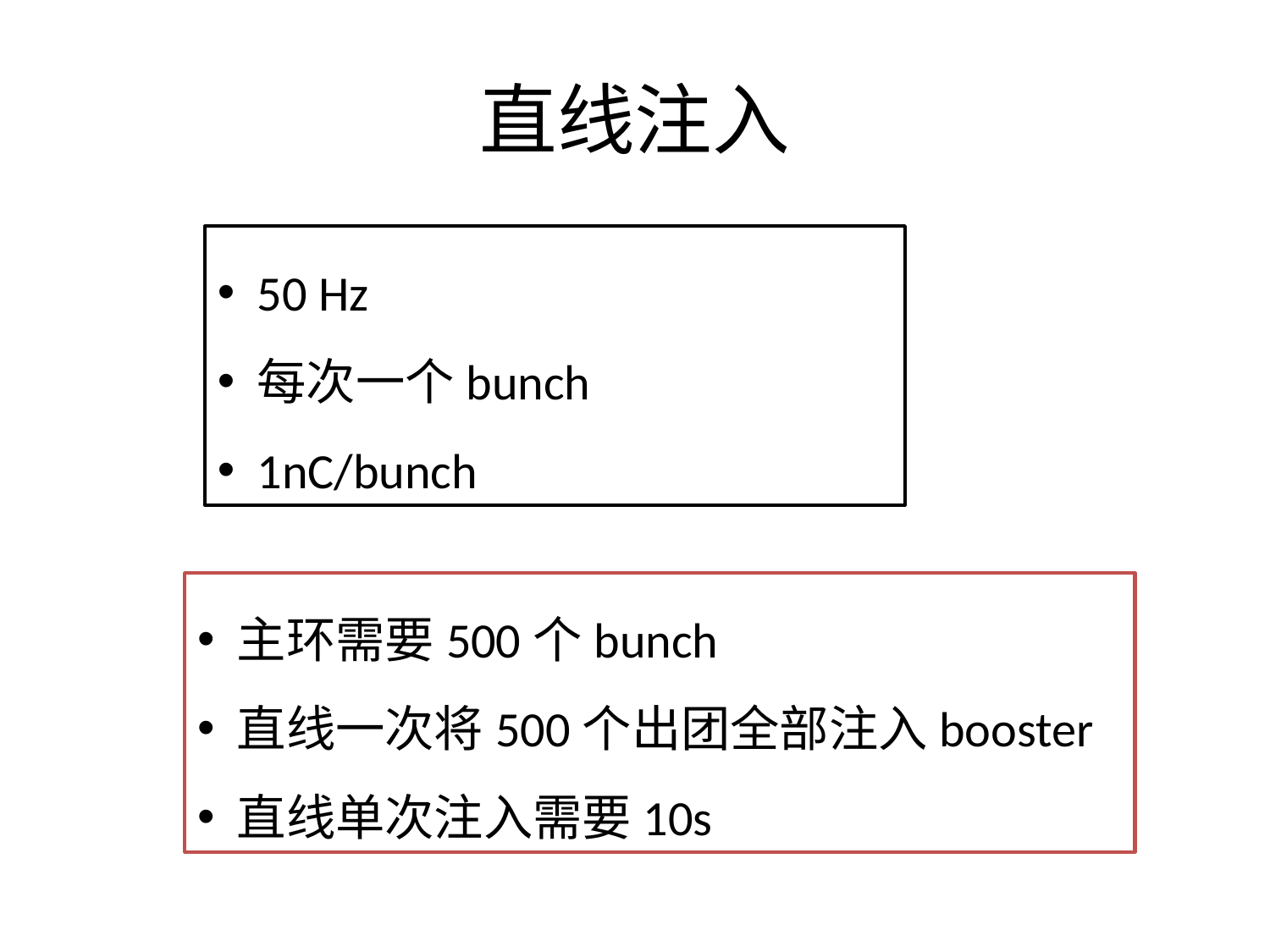

# 直线注入
50 Hz
每次一个bunch
1nC/bunch
主环需要500个bunch
直线一次将500个出团全部注入booster
直线单次注入需要10s